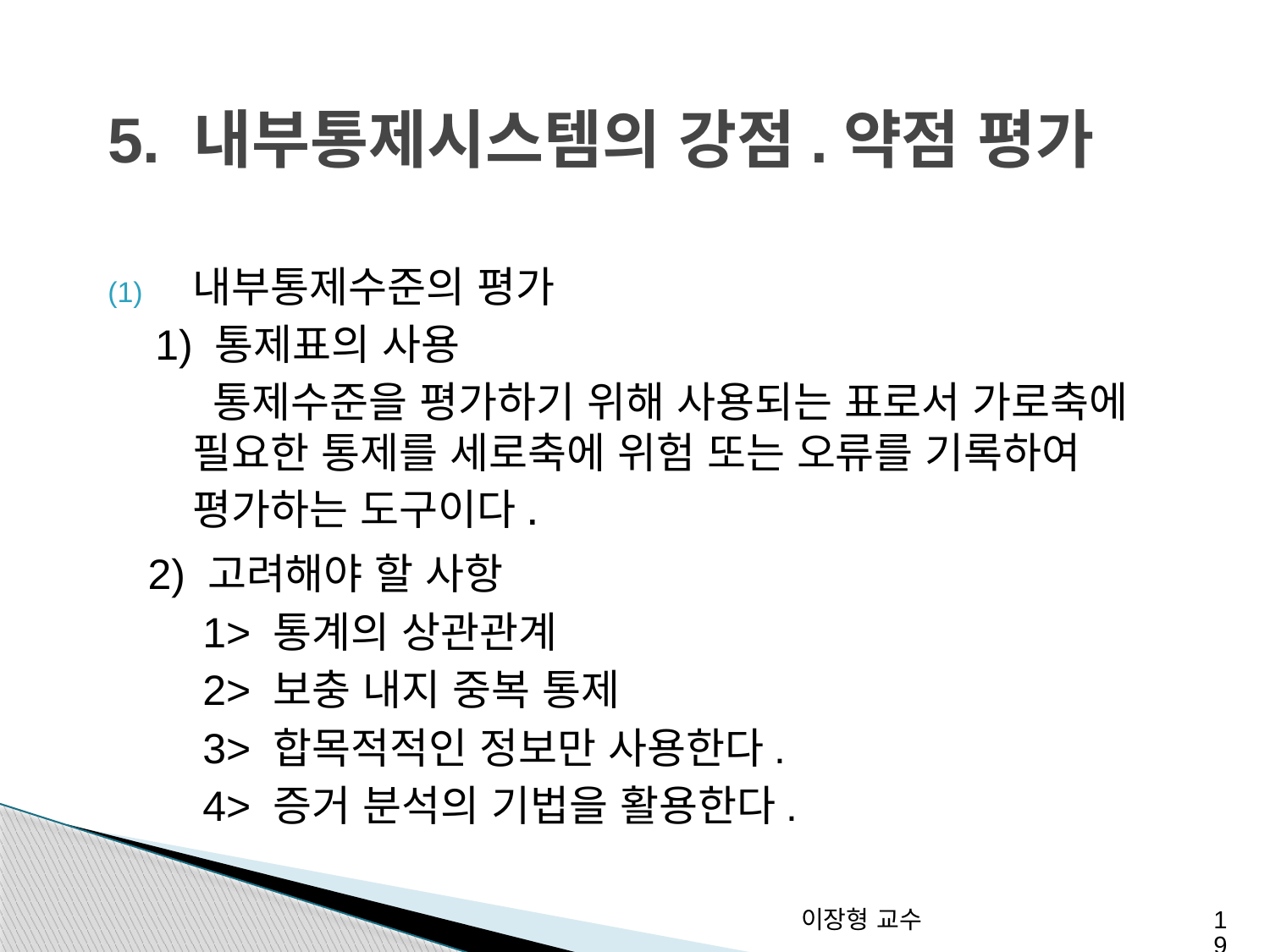

# 5. 내부통제시스템의 강점.약점 평가
내부통제수준의 평가
    1) 통제표의 사용
        통제수준을 평가하기 위해 사용되는 표로서 가로축에 필요한 통제를 세로축에 위험 또는 오류를 기록하여 평가하는 도구이다.
   2) 고려해야 할 사항
        1> 통계의 상관관계
        2> 보충 내지 중복 통제
        3> 합목적적인 정보만 사용한다.
        4> 증거 분석의 기법을 활용한다.
이장형 교수
19